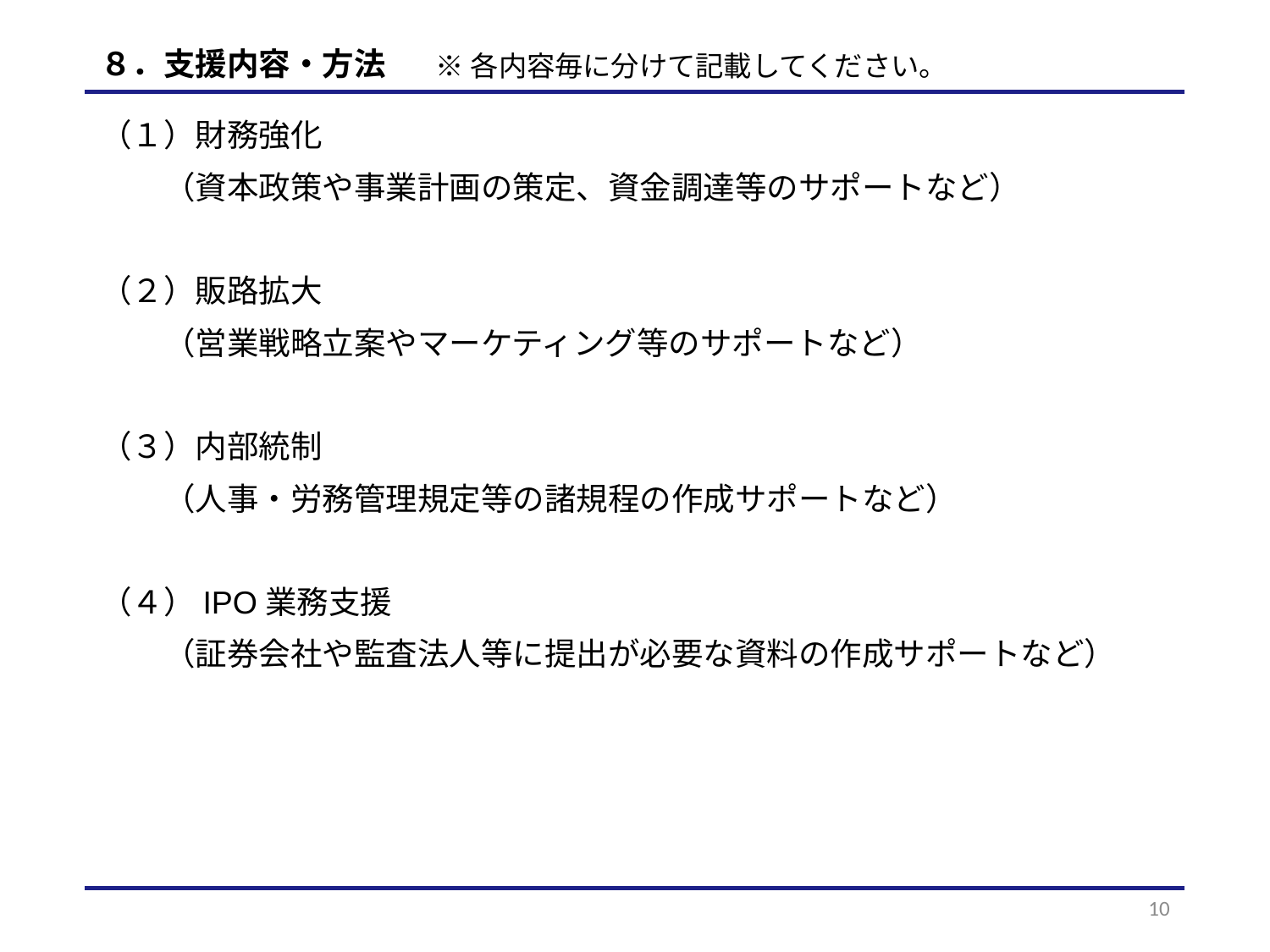

# ８．支援内容・方法
※各内容毎に分けて記載してください。
（１）財務強化
　　（資本政策や事業計画の策定、資金調達等のサポートなど）

（２）販路拡大
　　（営業戦略立案やマーケティング等のサポートなど）

（３）内部統制
　　（人事・労務管理規定等の諸規程の作成サポートなど）

（４）IPO業務支援
　　（証券会社や監査法人等に提出が必要な資料の作成サポートなど）

10